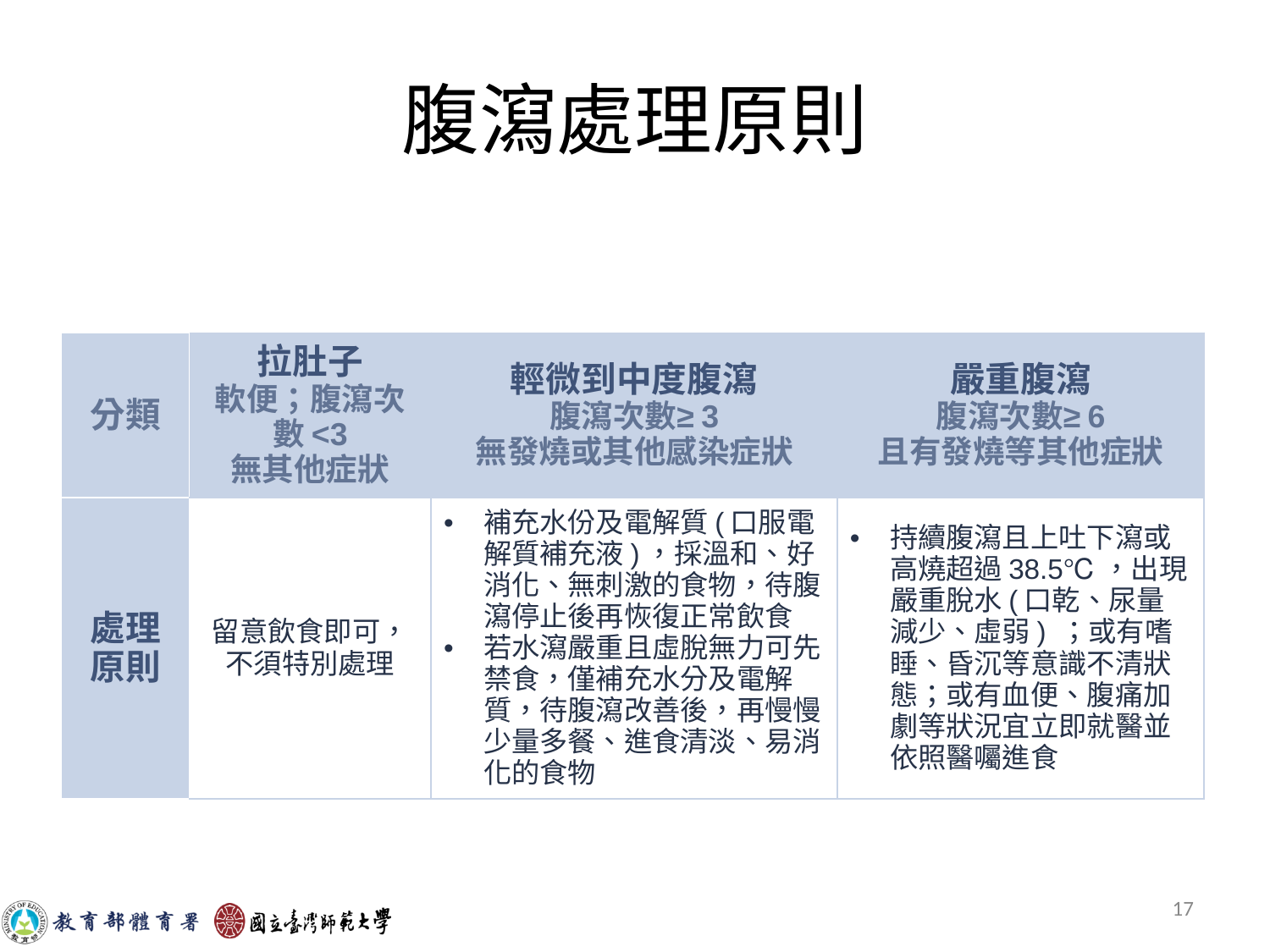

# 腹瀉處理原則

| 分類 | 拉肚子 軟便；腹瀉次數<3 無其他症狀 | 輕微到中度腹瀉 腹瀉次數≥3 無發燒或其他感染症狀 | 嚴重腹瀉 腹瀉次數≥6 且有發燒等其他症狀 |
| --- | --- | --- | --- |
| 處理原則 | 留意飲食即可，不須特別處理 | 補充水份及電解質(口服電解質補充液)，採溫和、好消化、無刺激的食物，待腹瀉停止後再恢復正常飲食 若水瀉嚴重且虛脫無力可先禁食，僅補充水分及電解質，待腹瀉改善後，再慢慢少量多餐、進食清淡、易消化的食物 | 持續腹瀉且上吐下瀉或高燒超過38.5℃，出現嚴重脫水(口乾、尿量減少、虛弱) ；或有嗜睡、昏沉等意識不清狀態；或有血便、腹痛加劇等狀況宜立即就醫並依照醫囑進食 |
17